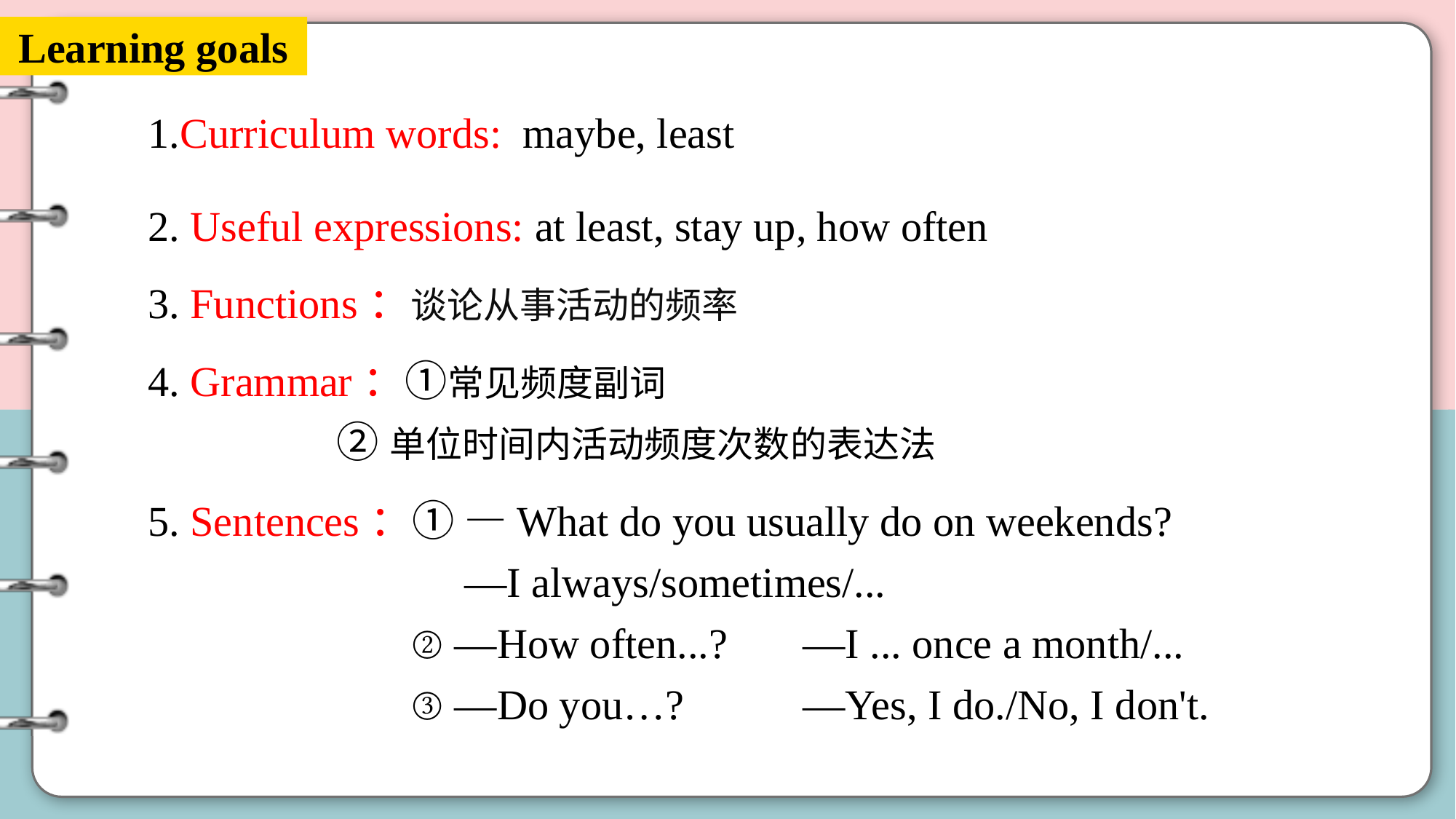

Learning goals
1.Curriculum words:  maybe, least
2. Useful expressions: at least, stay up, how often
3. Functions：谈论从事活动的频率
4. Grammar：①常见频度副词
                    ②单位时间内活动频度次数的表达法
5. Sentences：① —What do you usually do on weekends?
                              —I always/sometimes/...
                         ② —How often...?  	—I ... once a month/...
                         ③ —Do you…?      	—Yes, I do./No, I don't.